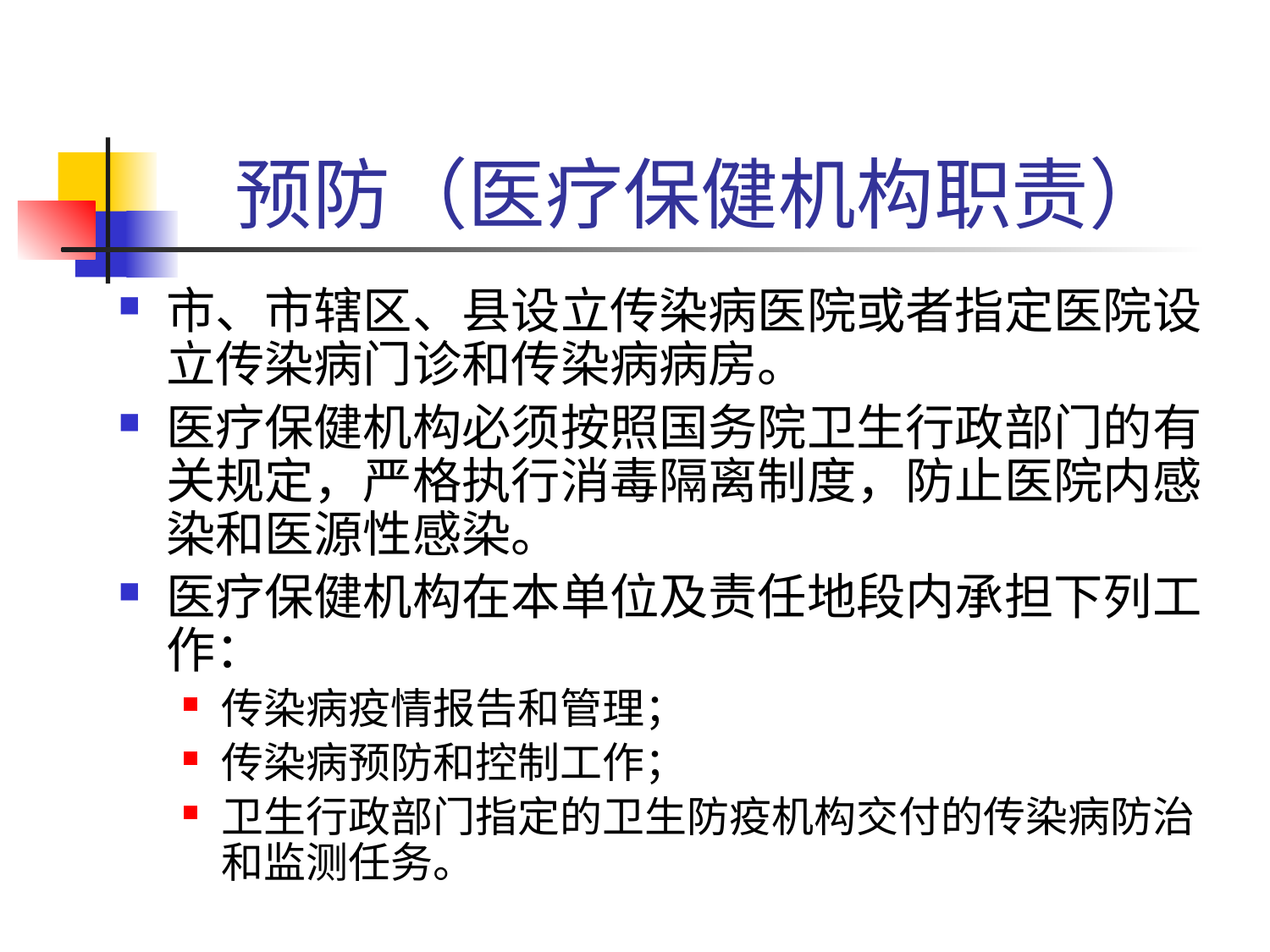

# 预防（医疗保健机构职责）
市、市辖区、县设立传染病医院或者指定医院设立传染病门诊和传染病病房。
医疗保健机构必须按照国务院卫生行政部门的有关规定，严格执行消毒隔离制度，防止医院内感染和医源性感染。
医疗保健机构在本单位及责任地段内承担下列工作：
传染病疫情报告和管理；
传染病预防和控制工作；
卫生行政部门指定的卫生防疫机构交付的传染病防治和监测任务。